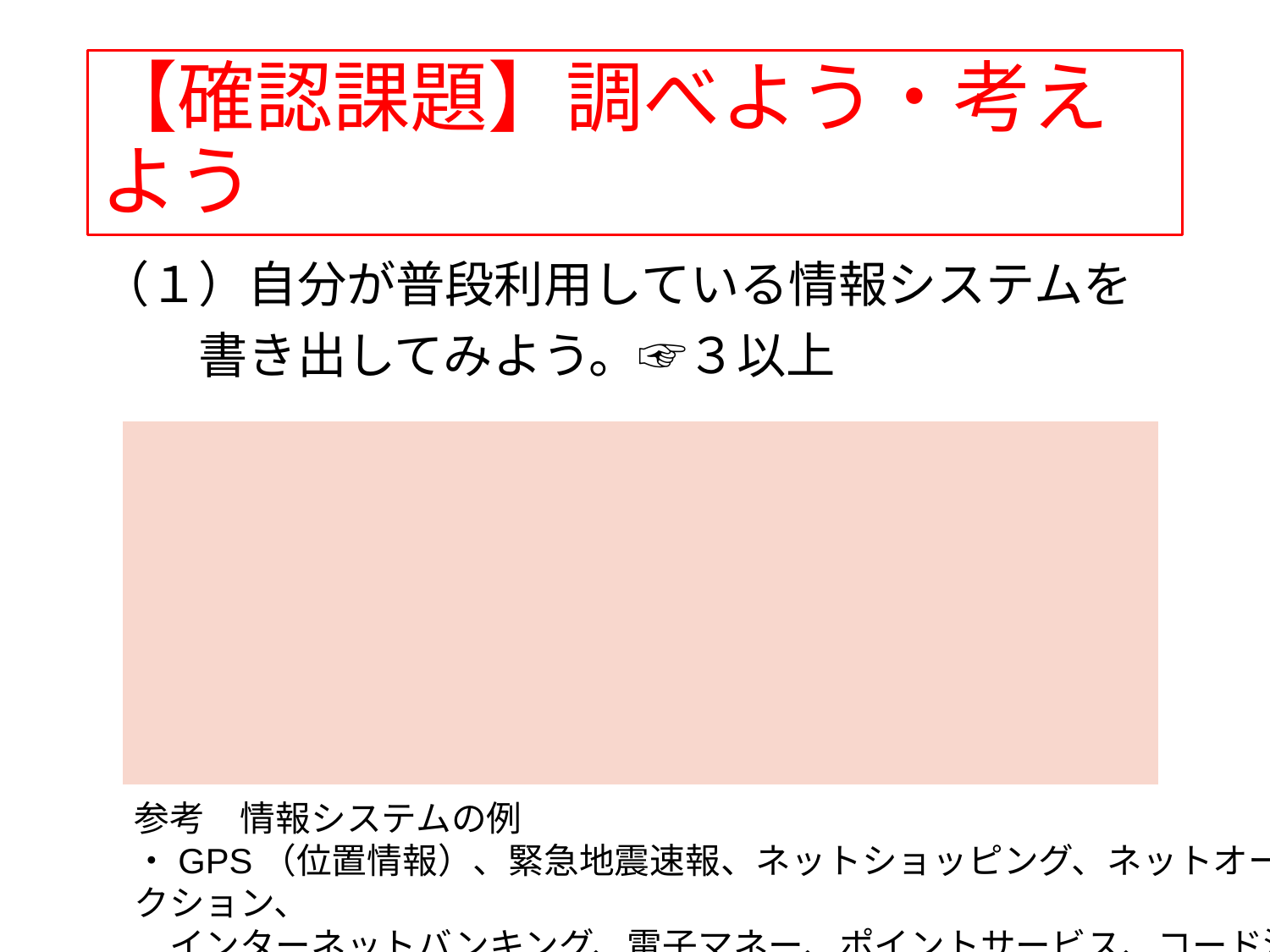

# 【確認課題】調べよう・考えよう
（１）自分が普段利用している情報システムを
　　書き出してみよう。☞３以上

|  |
| --- |
参考　情報システムの例
・GPS（位置情報）、緊急地震速報、ネットショッピング、ネットオークション、
　インターネットバンキング、電子マネー、ポイントサービス、コード決済・・